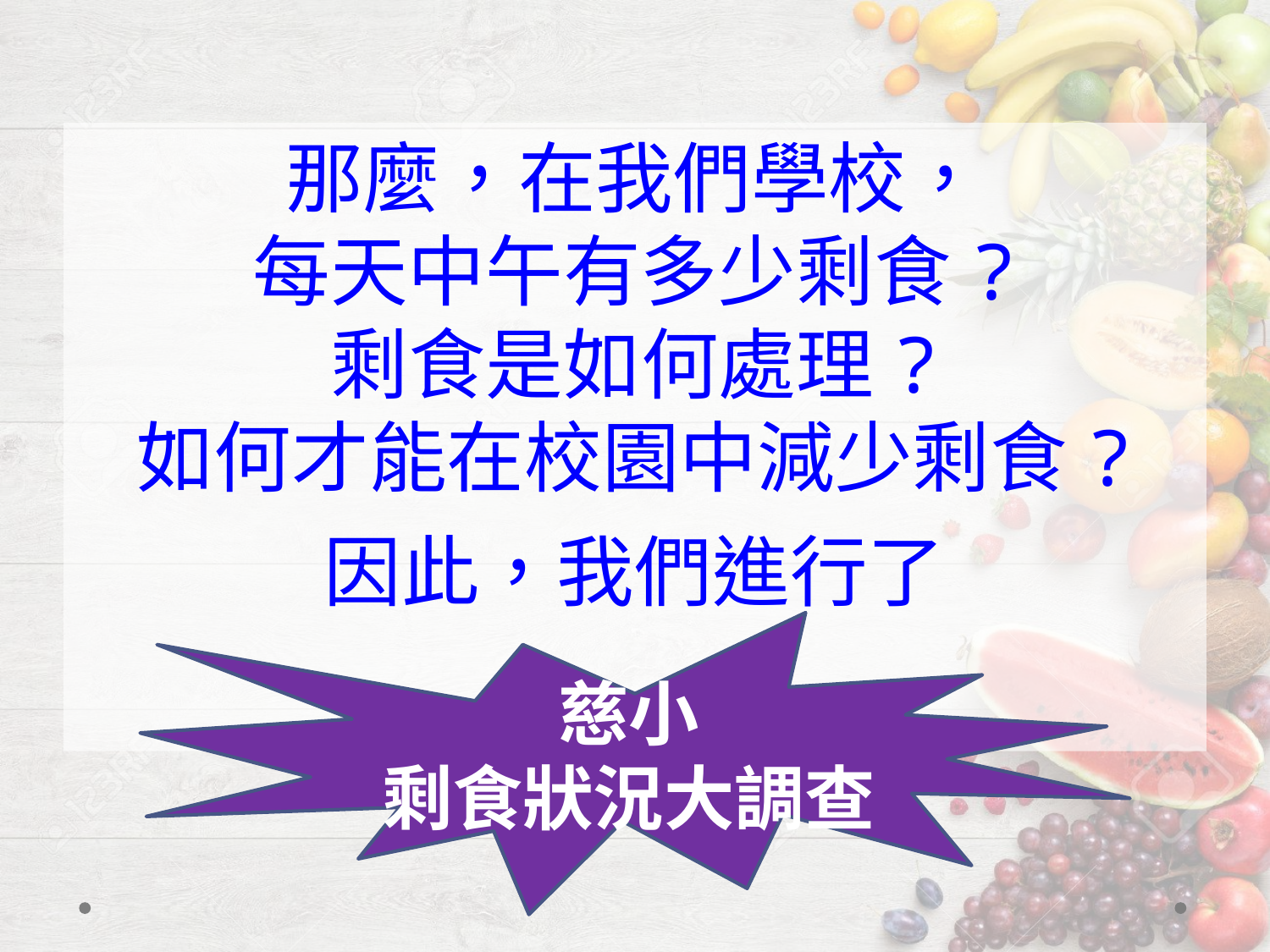

#
那麼，在我們學校，
每天中午有多少剩食?
剩食是如何處理?
如何才能在校園中減少剩食?
因此，我們進行了

慈小
剩食狀況大調查